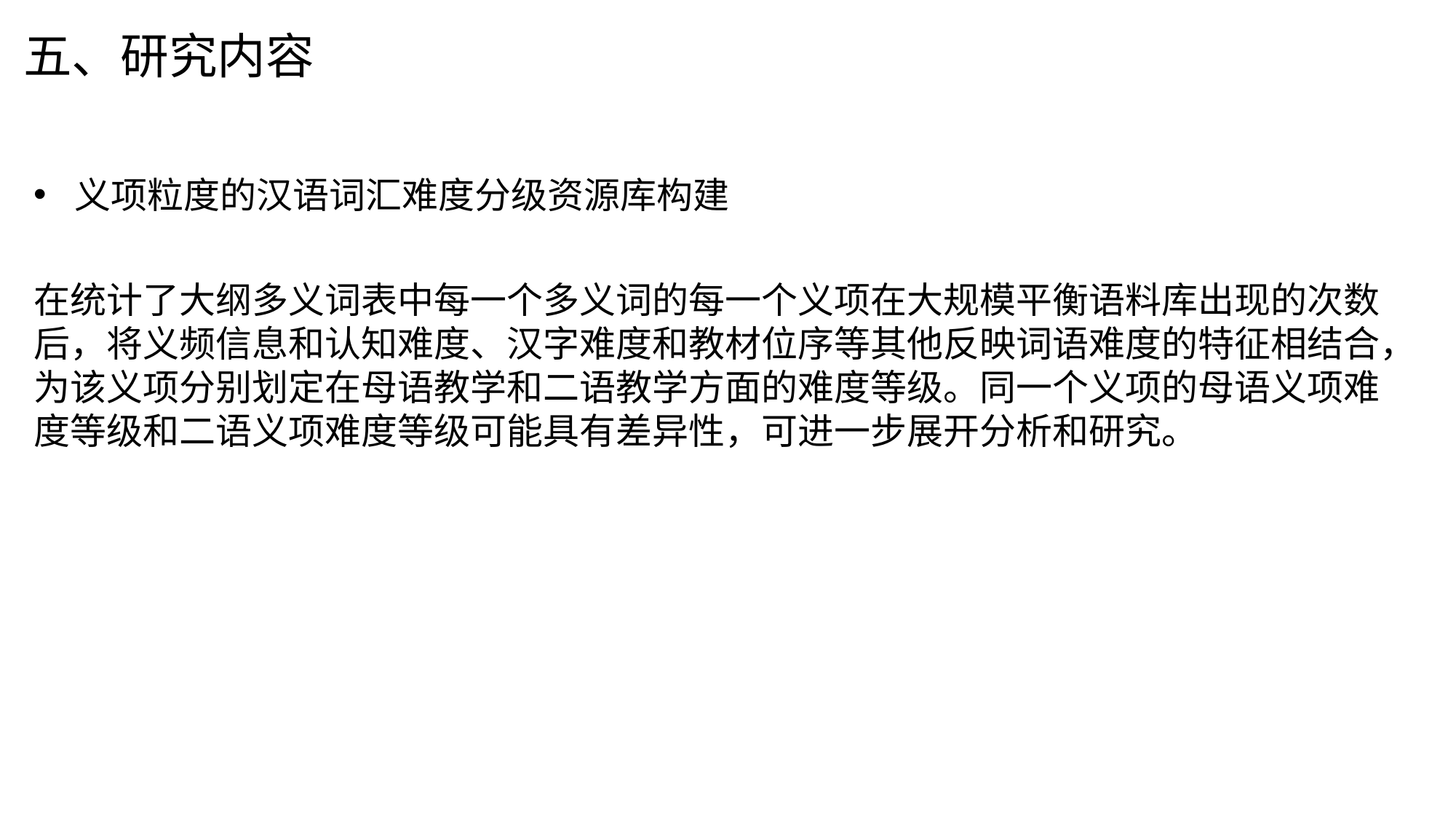

五、研究内容
义项粒度的汉语词汇难度分级资源库构建
在统计了大纲多义词表中每一个多义词的每一个义项在大规模平衡语料库出现的次数后，将义频信息和认知难度、汉字难度和教材位序等其他反映词语难度的特征相结合，为该义项分别划定在母语教学和二语教学方面的难度等级。同一个义项的母语义项难度等级和二语义项难度等级可能具有差异性，可进一步展开分析和研究。